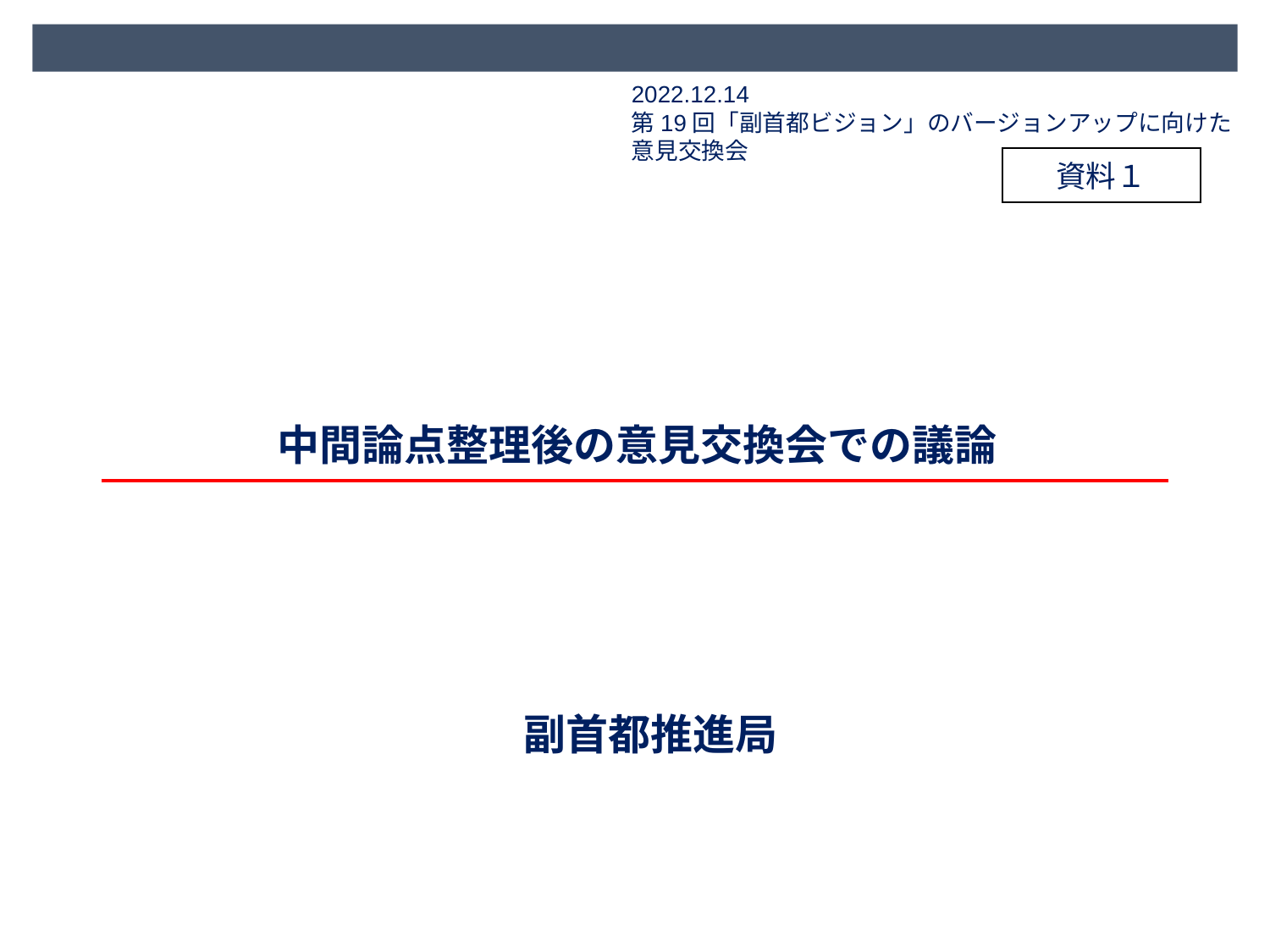

2022.12.14
第19回「副首都ビジョン」のバージョンアップに向けた意見交換会
資料１
# 中間論点整理後の意見交換会での議論

副首都推進局